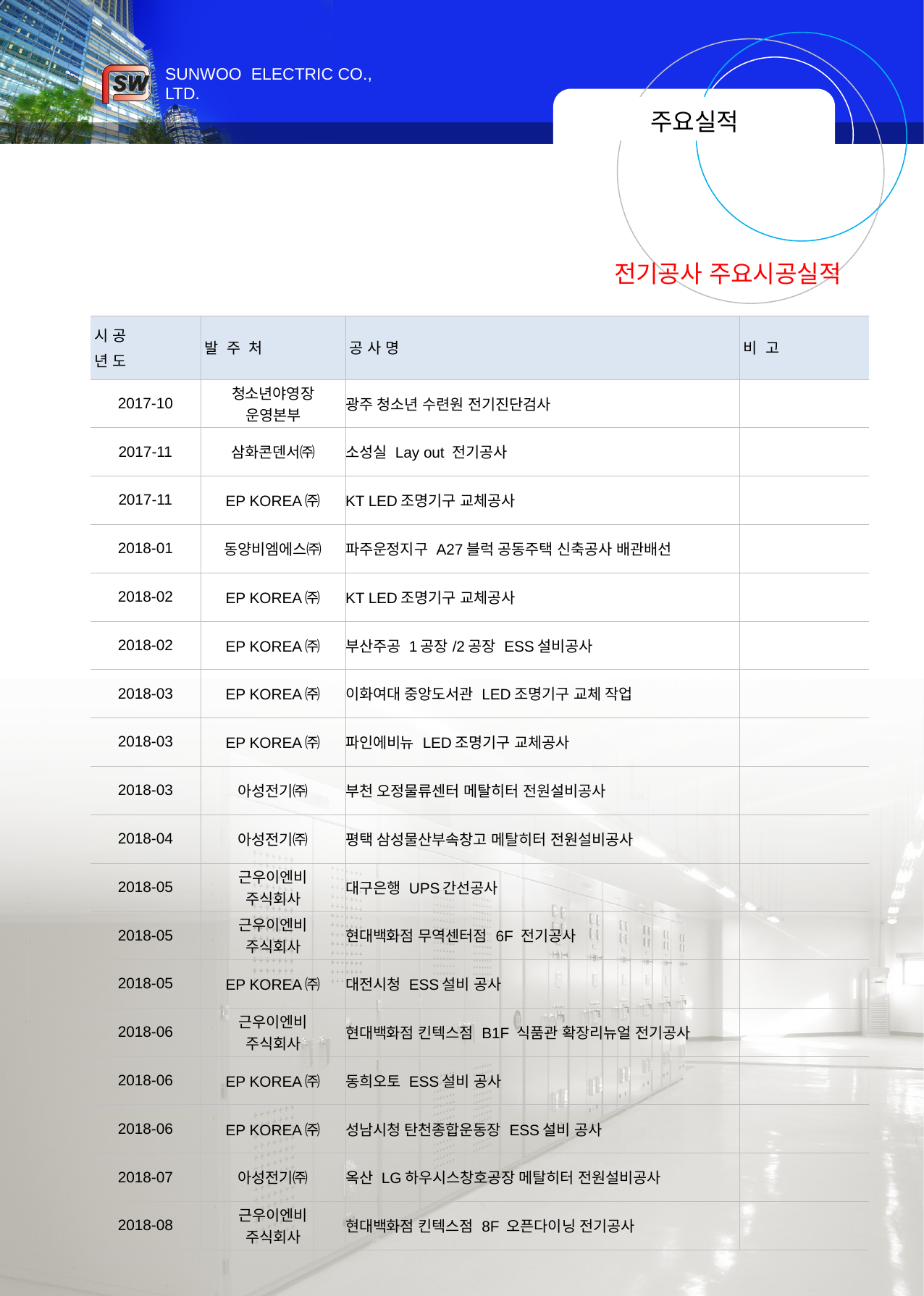

# 주요실적
전기공사 주요시공실적
| 시 공 년 도 | 발 주 처 | 공 사 명 | 비 고 |
| --- | --- | --- | --- |
| 2017-10 | 청소년야영장 운영본부 | 광주 청소년 수련원 전기진단검사 |  |
| 2017-11 | 삼화콘덴서㈜ | 소성실 Lay out 전기공사 |  |
| 2017-11 | EP KOREA㈜ | KT LED조명기구 교체공사 |  |
| 2018-01 | 동양비엠에스㈜ | 파주운정지구 A27블럭 공동주택 신축공사 배관배선 |  |
| 2018-02 | EP KOREA㈜ | KT LED조명기구 교체공사 |  |
| 2018-02 | EP KOREA㈜ | 부산주공 1공장/2공장 ESS설비공사 |  |
| 2018-03 | EP KOREA㈜ | 이화여대 중앙도서관 LED조명기구 교체 작업 |  |
| 2018-03 | EP KOREA㈜ | 파인에비뉴 LED조명기구 교체공사 |  |
| 2018-03 | 아성전기㈜ | 부천 오정물류센터 메탈히터 전원설비공사 |  |
| 2018-04 | 아성전기㈜ | 평택 삼성물산부속창고 메탈히터 전원설비공사 |  |
| 2018-05 | 근우이엔비 주식회사 | 대구은행 UPS간선공사 |  |
| 2018-05 | 근우이엔비 주식회사 | 현대백화점 무역센터점 6F 전기공사 |  |
| 2018-05 | EP KOREA㈜ | 대전시청 ESS설비 공사 |  |
| 2018-06 | 근우이엔비 주식회사 | 현대백화점 킨텍스점 B1F 식품관 확장리뉴얼 전기공사 |  |
| 2018-06 | EP KOREA㈜ | 동희오토 ESS설비 공사 |  |
| 2018-06 | EP KOREA㈜ | 성남시청 탄천종합운동장 ESS설비 공사 |  |
| 2018-07 | 아성전기㈜ | 옥산 LG하우시스창호공장 메탈히터 전원설비공사 |  |
| 2018-08 | 근우이엔비 주식회사 | 현대백화점 킨텍스점 8F 오픈다이닝 전기공사 |  |